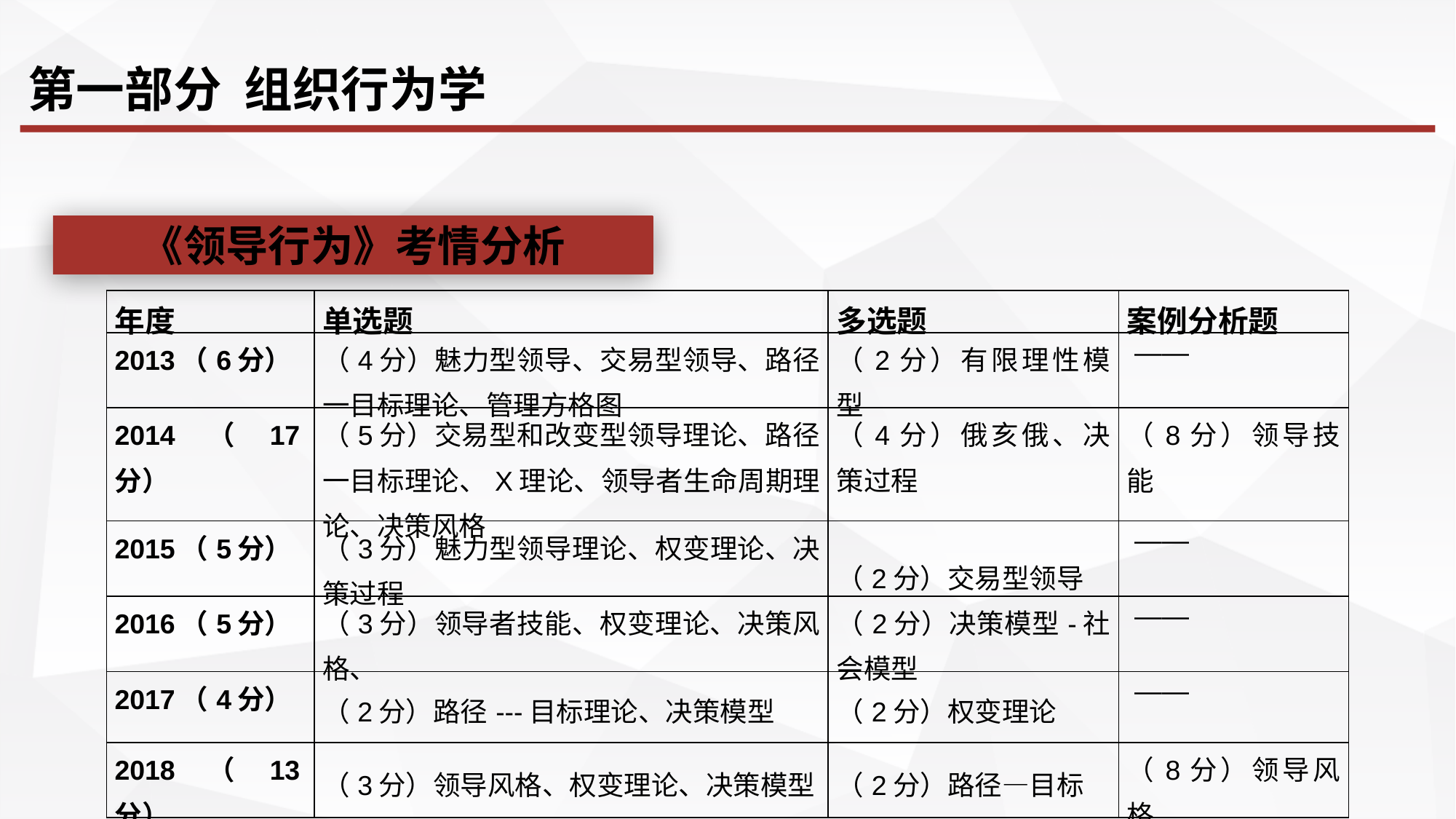

第一部分  组织行为学

《领导行为》考情分析
| 年度 | 单选题 | 多选题 | 案例分析题 |
| --- | --- | --- | --- |
| 2013（6分） | （4分）魅力型领导、交易型领导、路径一目标理论、管理方格图 | （2分）有限理性模型 | —— |
| 2014（17分） | （5分）交易型和改变型领导理论、路径一目标理论、X理论、领导者生命周期理论、决策风格 | （4分）俄亥俄、决策过程 | （8分）领导技能 |
| 2015（5分） | （3分）魅力型领导理论、权变理论、决策过程 | （2分）交易型领导 | —— |
| 2016（5分） | （3分）领导者技能、权变理论、决策风格、 | （2分）决策模型-社会模型 | —— |
| 2017（4分） | （2分）路径---目标理论、决策模型 | （2分）权变理论 | —— |
| 2018（13分） | （3分）领导风格、权变理论、决策模型 | （2分）路径—目标 | （8分）领导风格 |